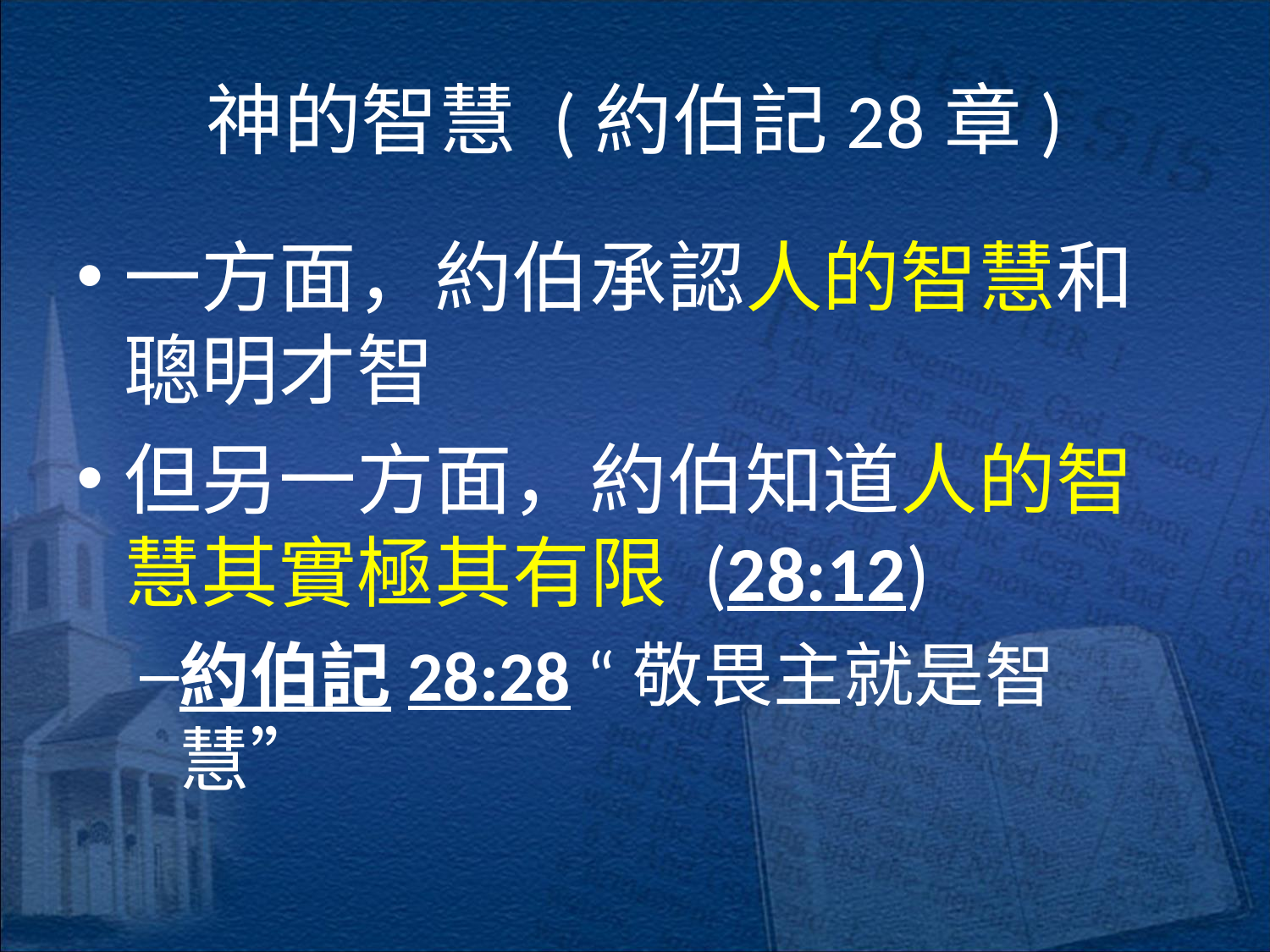

# 神的智慧 (約伯記28章)
一方面，約伯承認人的智慧和聰明才智
但另一方面，約伯知道人的智慧其實極其有限 (28:12)
約伯記28:28 “敬畏主就是智慧”